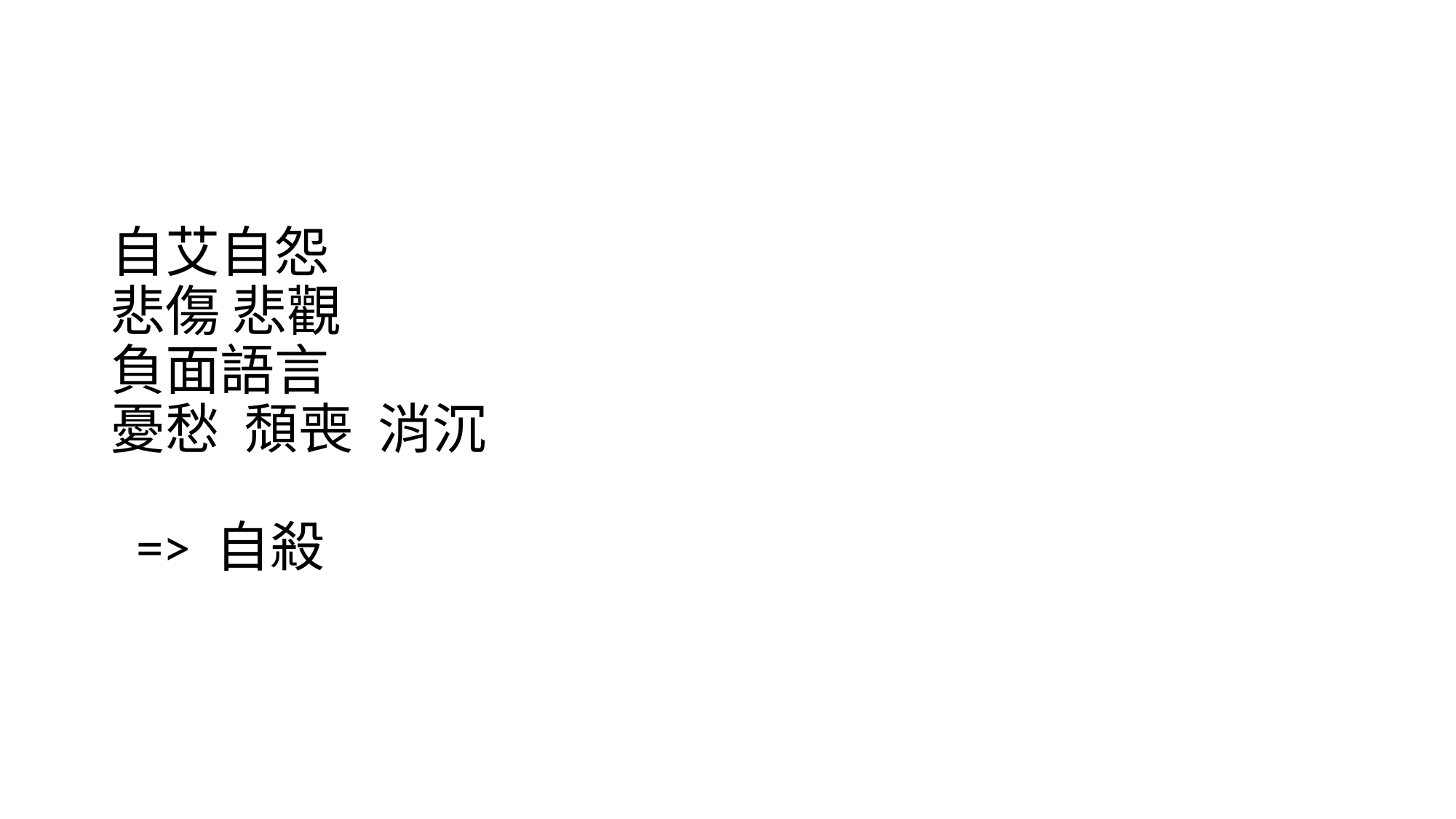

# 自艾自怨 悲傷 悲觀 負面語言 憂愁  頹喪  消沉 => 自殺